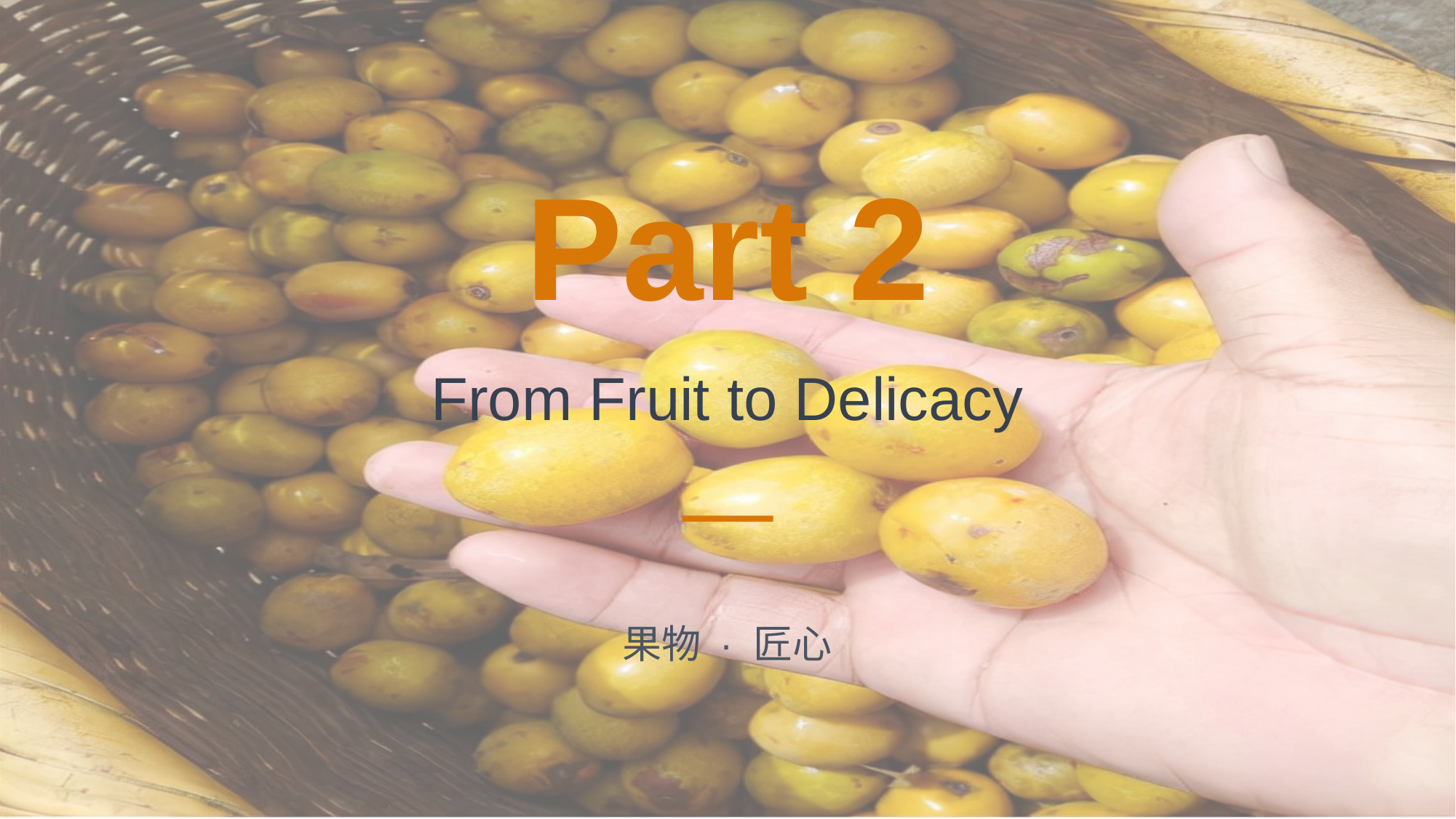

Part 2
From Fruit to Delicacy

果物 · 匠心